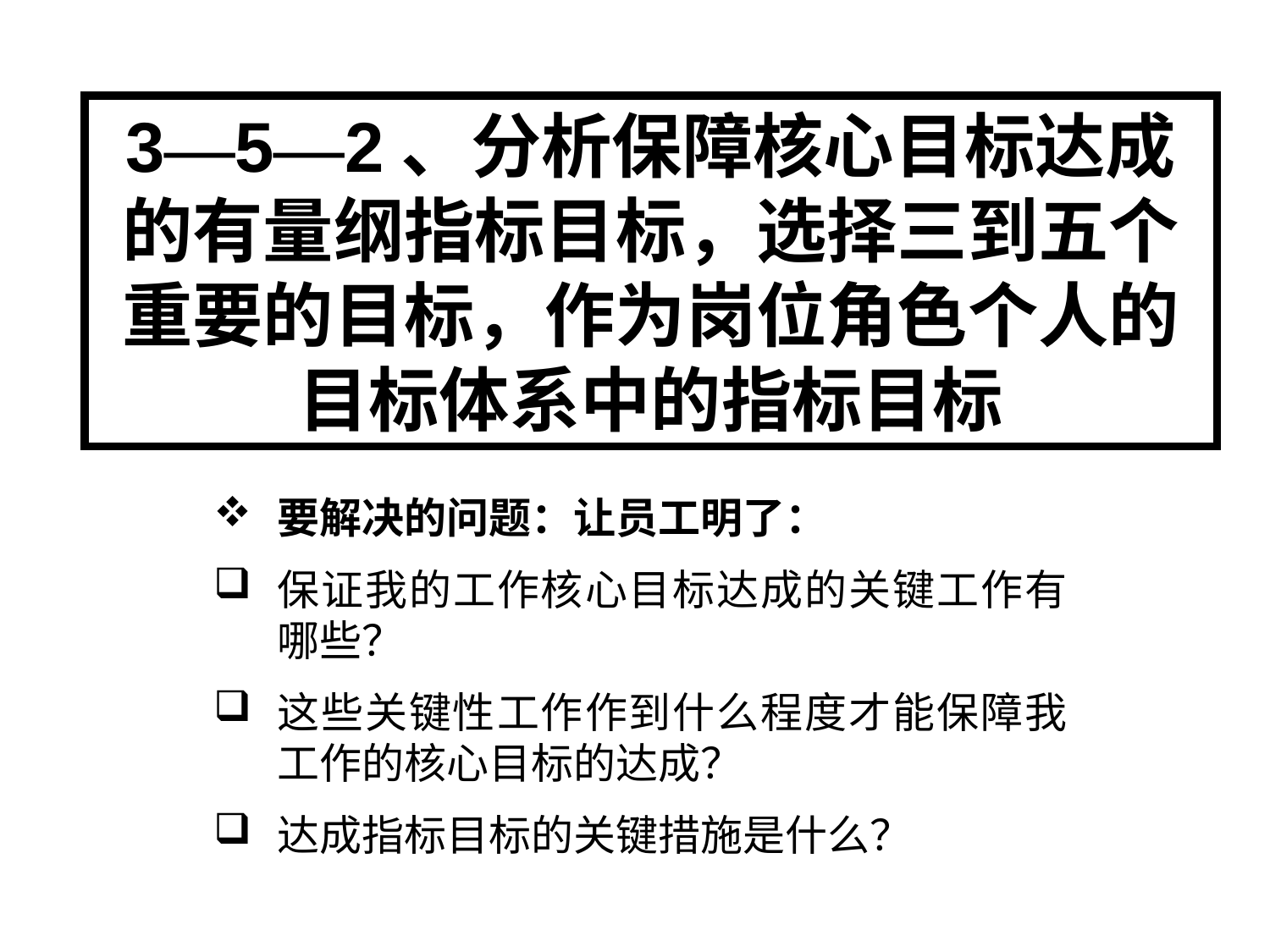

3—5—2、分析保障核心目标达成的有量纲指标目标，选择三到五个重要的目标，作为岗位角色个人的目标体系中的指标目标
要解决的问题：让员工明了：
保证我的工作核心目标达成的关键工作有哪些？
这些关键性工作作到什么程度才能保障我工作的核心目标的达成？
达成指标目标的关键措施是什么？